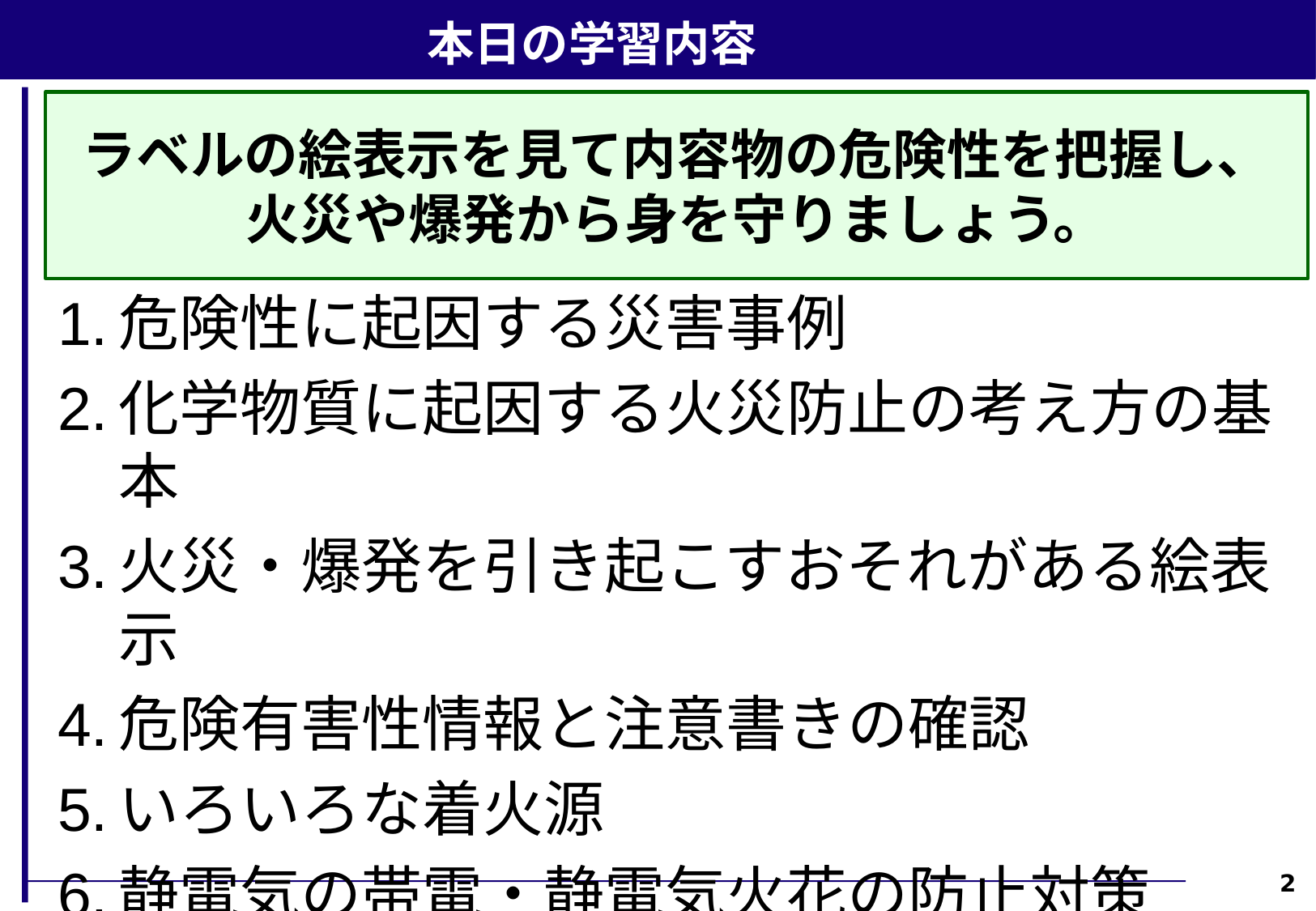

本日の学習内容
ラベルの絵表示を見て内容物の危険性を把握し、
火災や爆発から身を守りましょう。
危険性に起因する災害事例
化学物質に起因する火災防止の考え方の基本
火災・爆発を引き起こすおそれがある絵表示
危険有害性情報と注意書きの確認
いろいろな着火源
静電気の帯電・静電気火花の防止対策
2